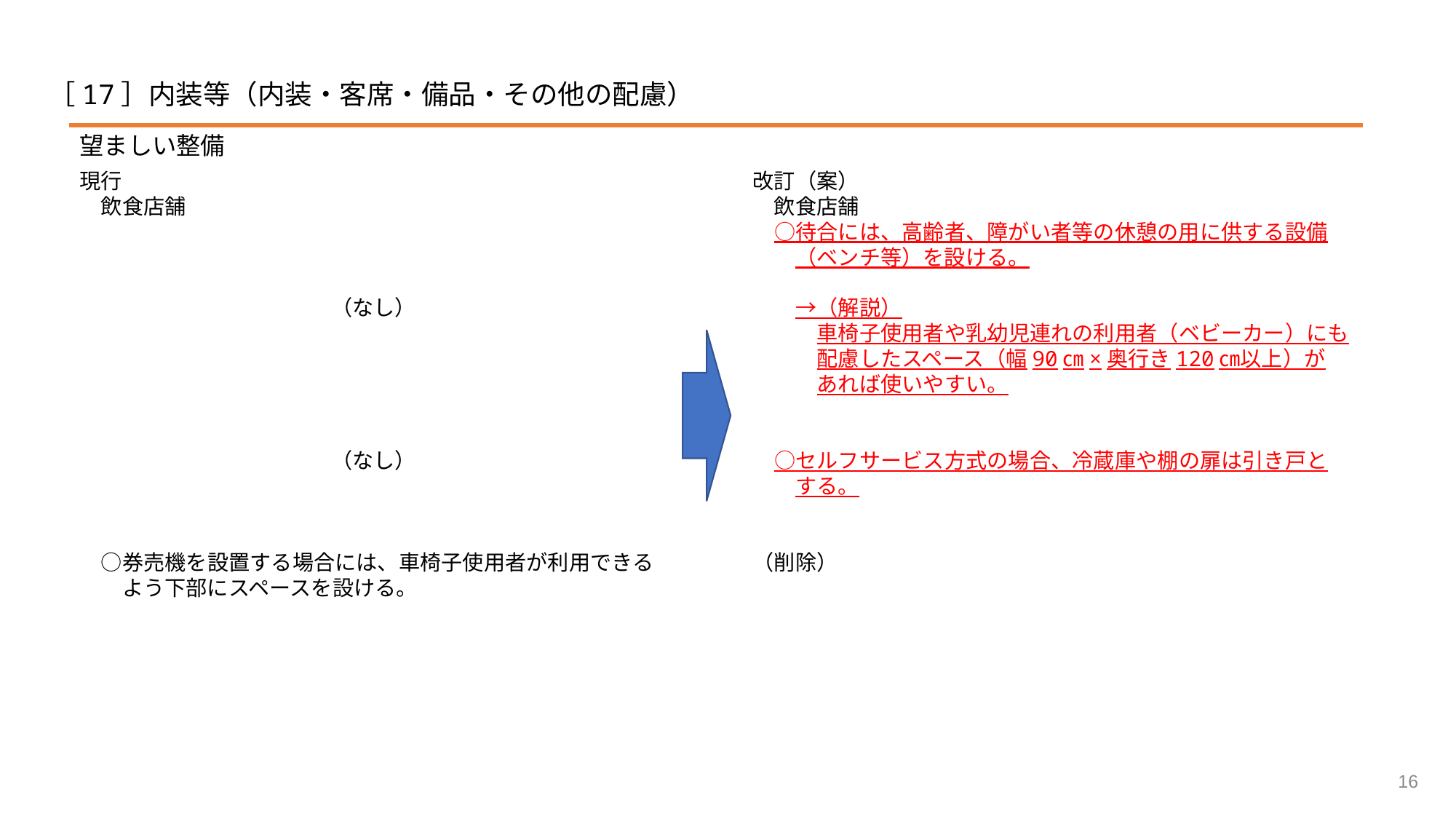

# ［17］内装等（内装・客席・備品・その他の配慮）
望ましい整備
現行
　飲食店舗

（なし）

（なし）

　○券売機を設置する場合には、車椅子使用者が利用できる
　　よう下部にスペースを設ける。
改訂（案）
　飲食店舗
　○待合には、高齢者、障がい者等の休憩の用に供する設備
　　（ベンチ等）を設ける。

　　→（解説）
　　　車椅子使用者や乳幼児連れの利用者（ベビーカー）にも
　　　配慮したスペース（幅90㎝×奥行き120㎝以上）が
　　　あれば使いやすい。

　○セルフサービス方式の場合、冷蔵庫や棚の扉は引き戸と
　　する。

（削除）

16